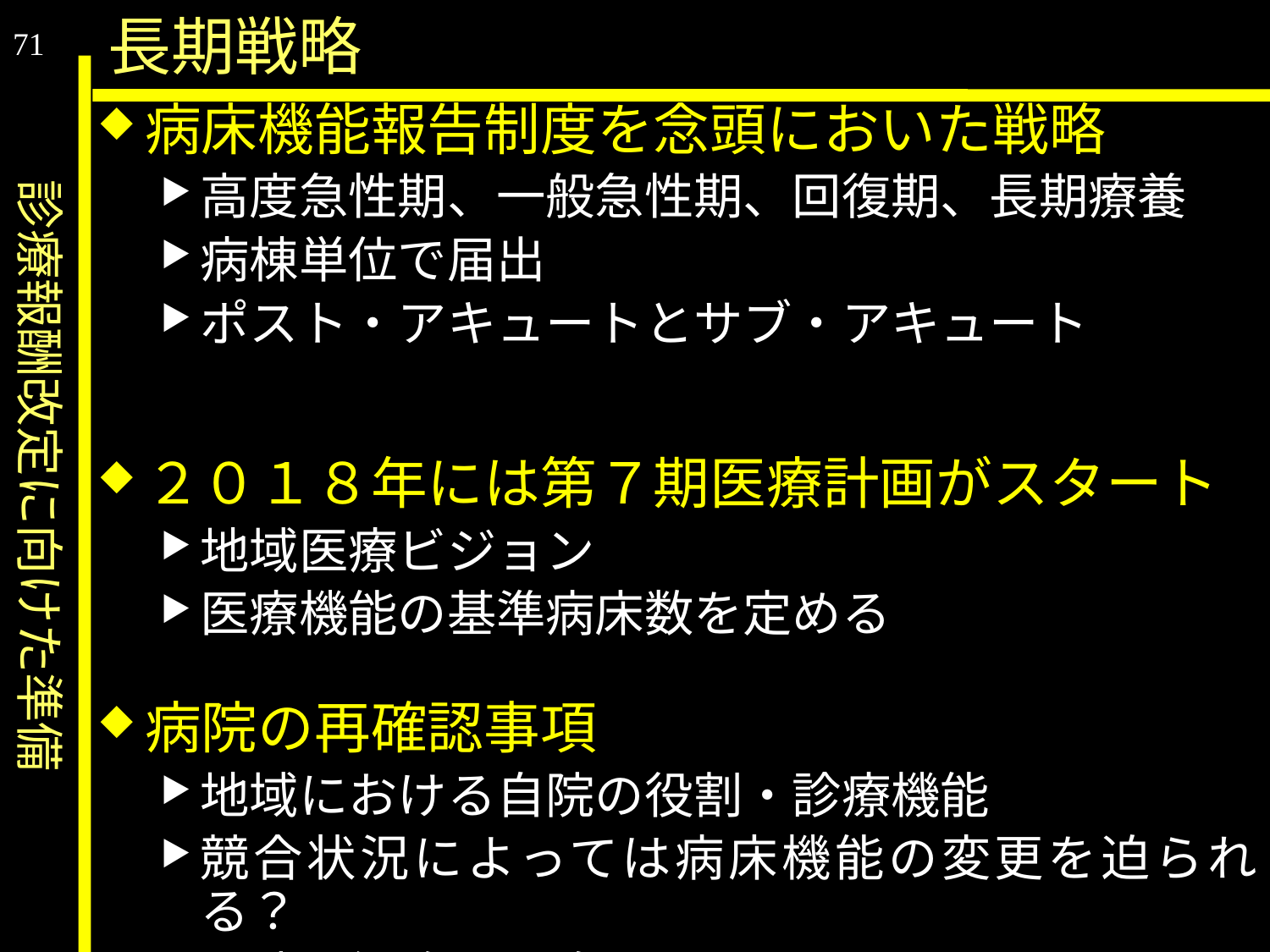

診療報酬改定に向けた準備
長期戦略
71

病床機能報告制度を念頭においた戦略
高度急性期、一般急性期、回復期、長期療養
病棟単位で届出
ポスト・アキュートとサブ・アキュート

２０１８年には第７期医療計画がスタート
地域医療ビジョン
医療機能の基準病床数を定める

病院の再確認事項
地域における自院の役割・診療機能
競合状況によっては病床機能の変更を迫られる？
入院の経路の再確認